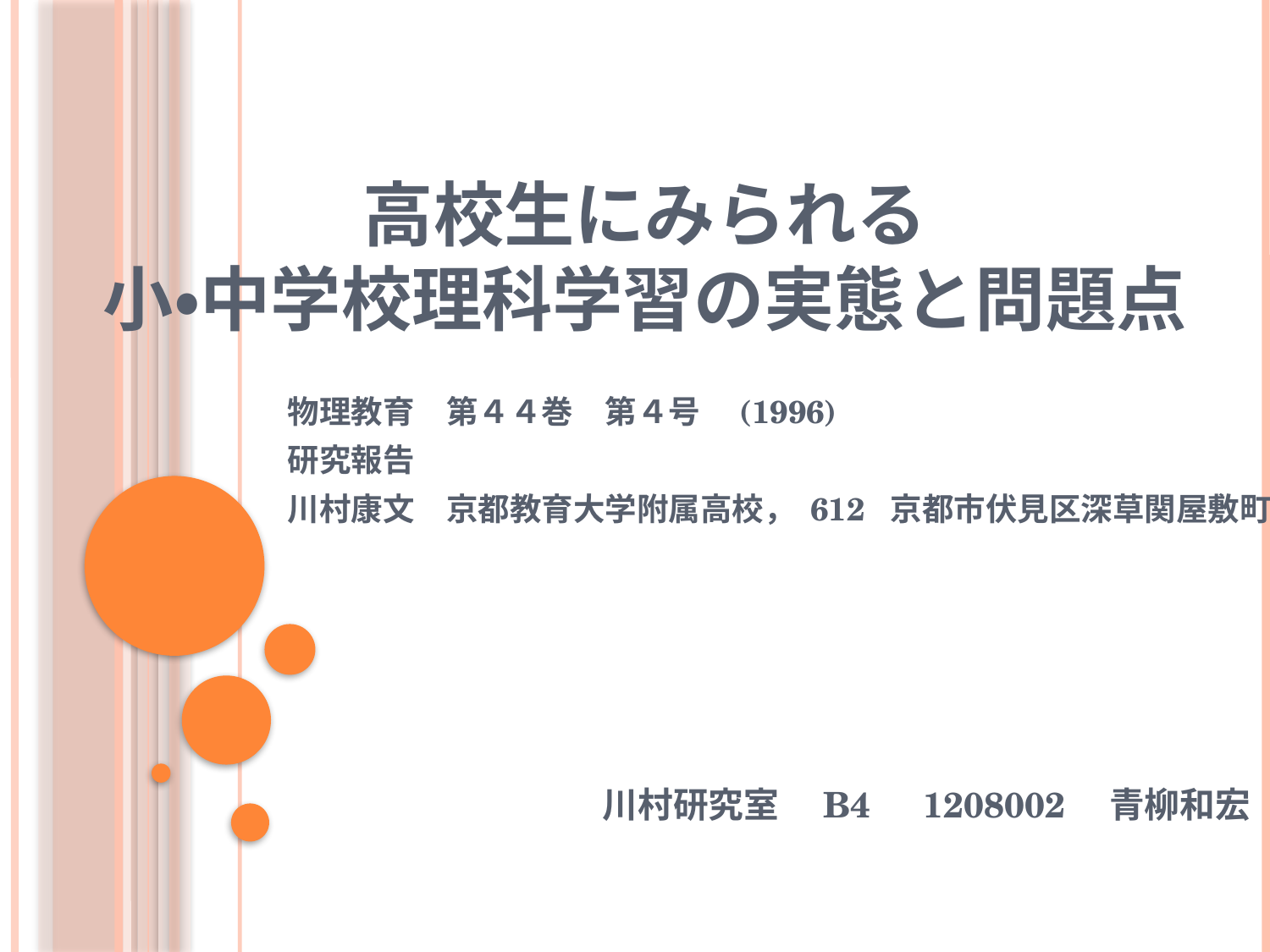

# 高校生にみられる 小・中学校理科学習の実態と問題点
物理教育　第４４巻　第４号　(1996)
研究報告
川村康文　京都教育大学附属高校， 612  京都市伏見区深草関屋敷町
川村研究室　B4　1208002　青柳和宏